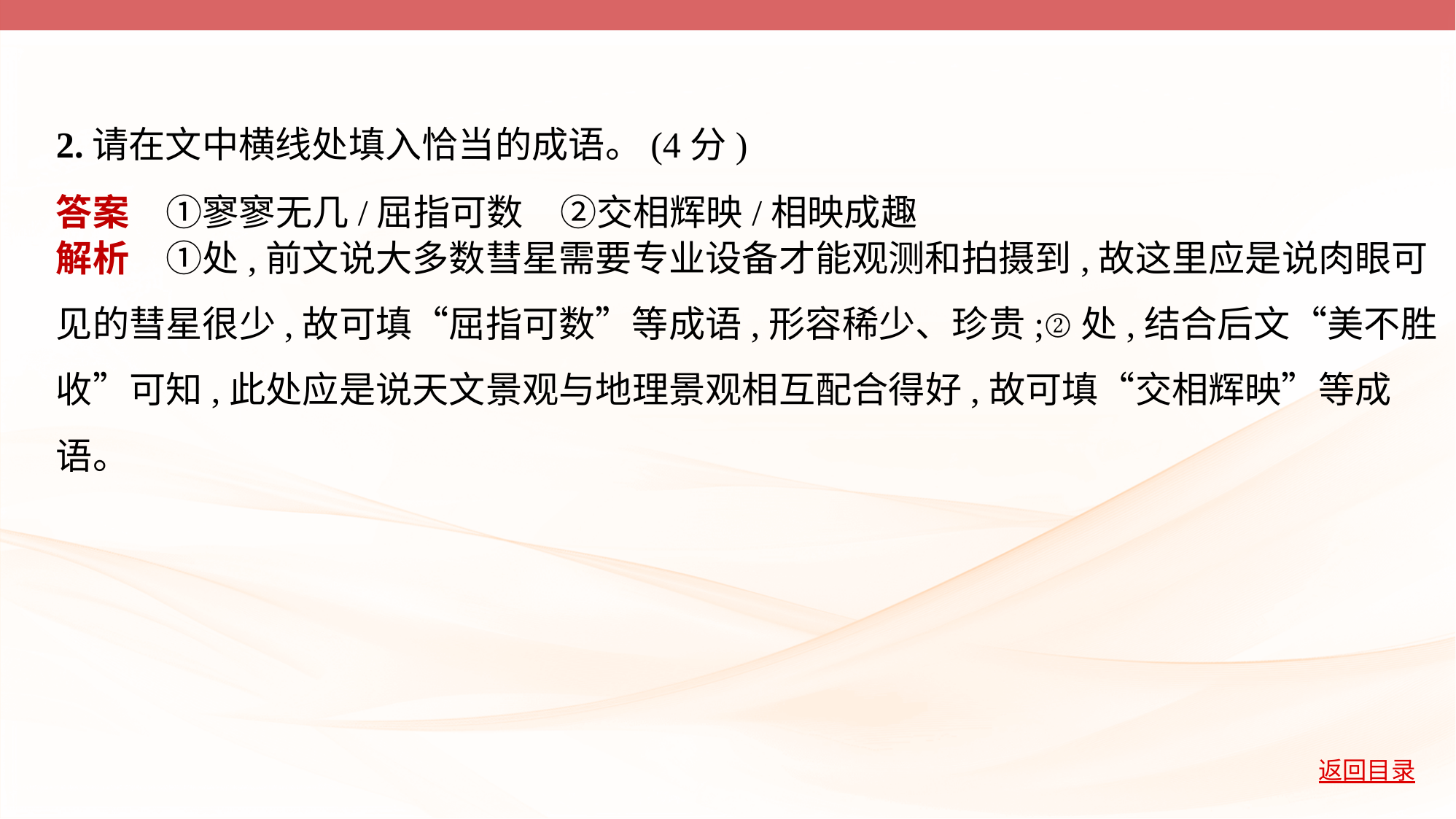

2.请在文中横线处填入恰当的成语。(4分)
答案　①寥寥无几/屈指可数　②交相辉映/相映成趣

解析　①处,前文说大多数彗星需要专业设备才能观测和拍摄到,故这里应是说肉眼可
见的彗星很少,故可填“屈指可数”等成语,形容稀少、珍贵;②处,结合后文“美不胜
收”可知,此处应是说天文景观与地理景观相互配合得好,故可填“交相辉映”等成
语。